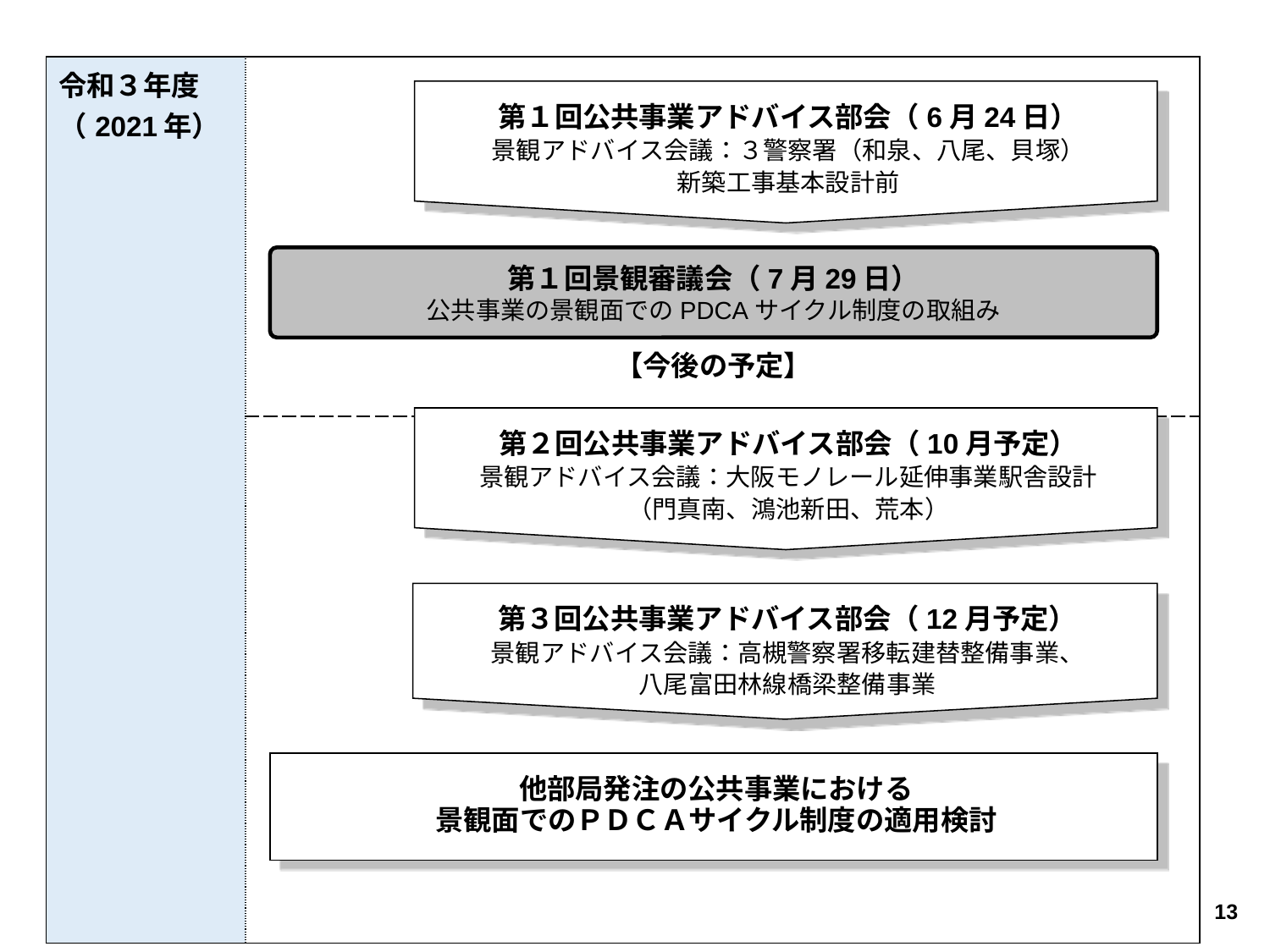

第１回公共事業アドバイス部会（6月24日）
景観アドバイス会議：３警察署（和泉、八尾、貝塚）
新築工事基本設計前
| 令和３年度 （2021年） |  |
| --- | --- |
|  |  |
第２回公共事業アドバイス部会（10月予定）
景観アドバイス会議：大阪モノレール延伸事業駅舎設計
（門真南、鴻池新田、荒本）
第１回景観審議会（7月29日）
公共事業の景観面でのPDCAサイクル制度の取組み
第３回公共事業アドバイス部会（12月予定）
景観アドバイス会議：高槻警察署移転建替整備事業、
八尾富田林線橋梁整備事業

【今後の予定】
他部局発注の公共事業における
景観面でのＰＤＣＡサイクル制度の適用検討

13